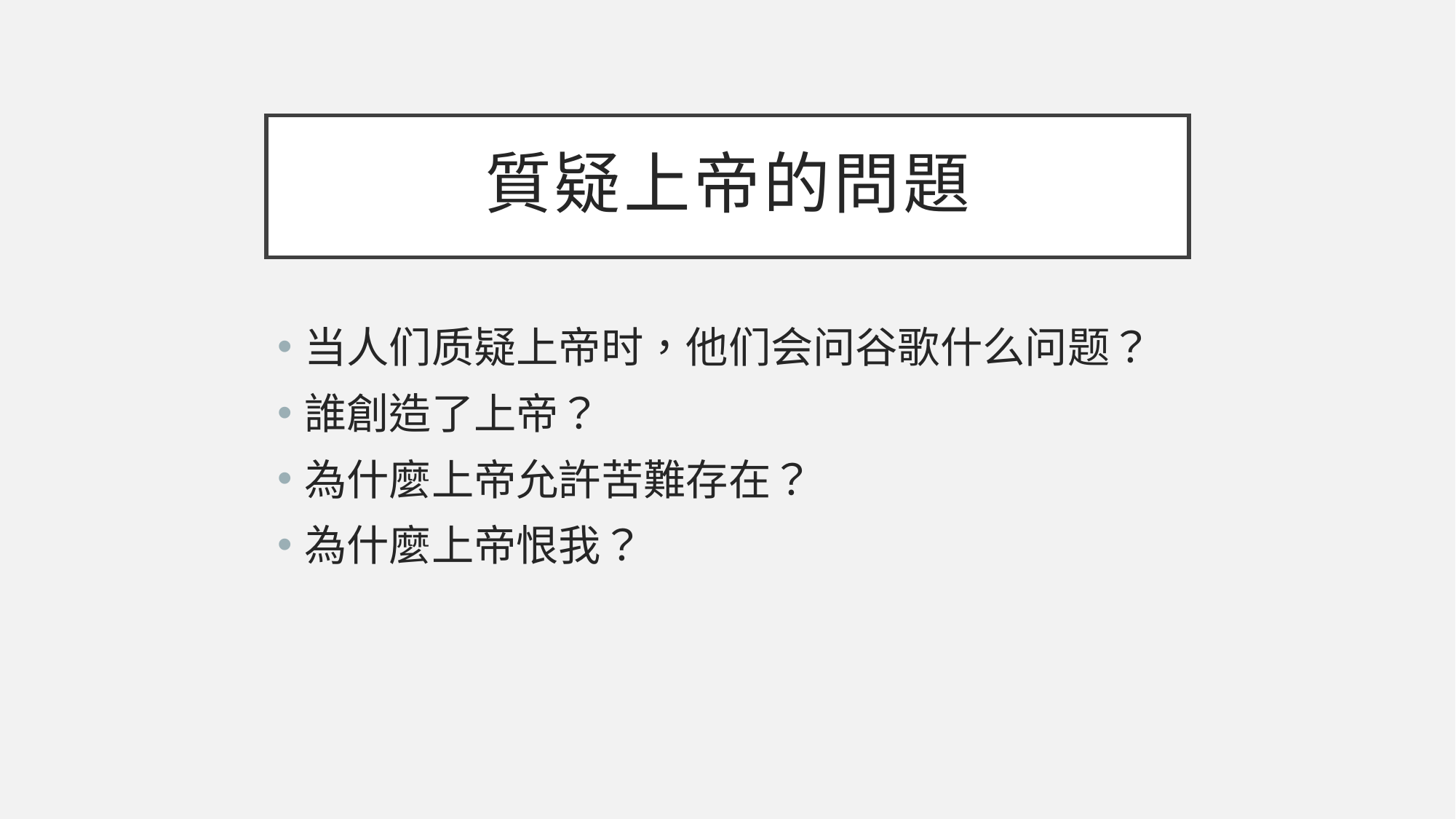

# 質疑上帝的問題
当人们质疑上帝时，他们会问谷歌什么问题？
誰創造了上帝？
為什麼上帝允許苦難存在？
為什麼上帝恨我？